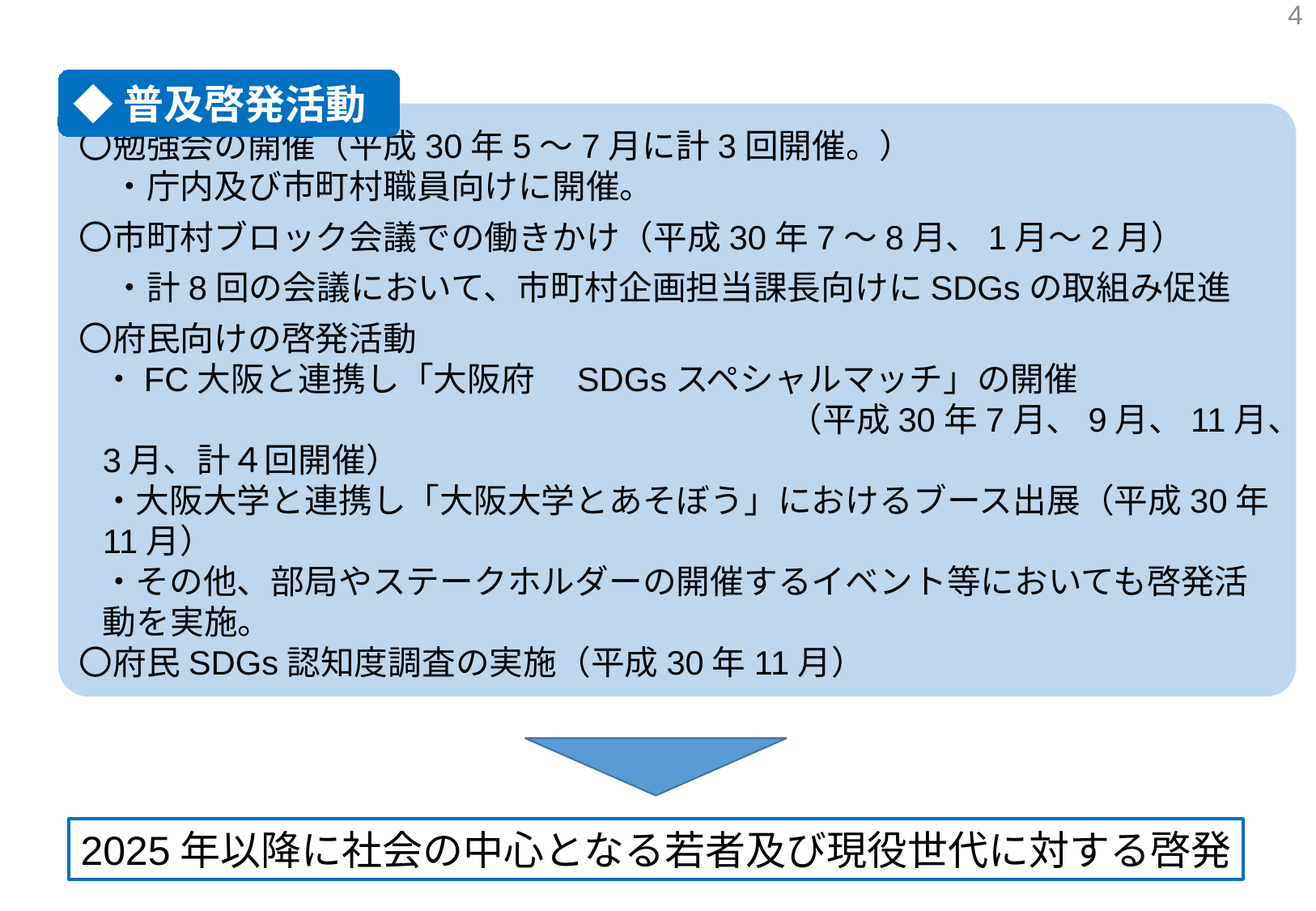

4
◆普及啓発活動
〇勉強会の開催（平成30年5～7月に計3回開催。）
　・庁内及び市町村職員向けに開催。
〇市町村ブロック会議での働きかけ（平成30年7～8月、1月～2月）
　・計8回の会議において、市町村企画担当課長向けにSDGsの取組み促進
〇府民向けの啓発活動
  ・FC大阪と連携し「大阪府　SDGsスペシャルマッチ」の開催
　　　　　　　　　　　　　　　　　　　　　（平成30年7月、9月、11月、3月、計４回開催）
  ・大阪大学と連携し「大阪大学とあそぼう」におけるブース出展（平成30年11月）
  ・その他、部局やステークホルダーの開催するイベント等においても啓発活動を実施。
〇府民SDGs認知度調査の実施（平成30年11月）

2025年以降に社会の中心となる若者及び現役世代に対する啓発